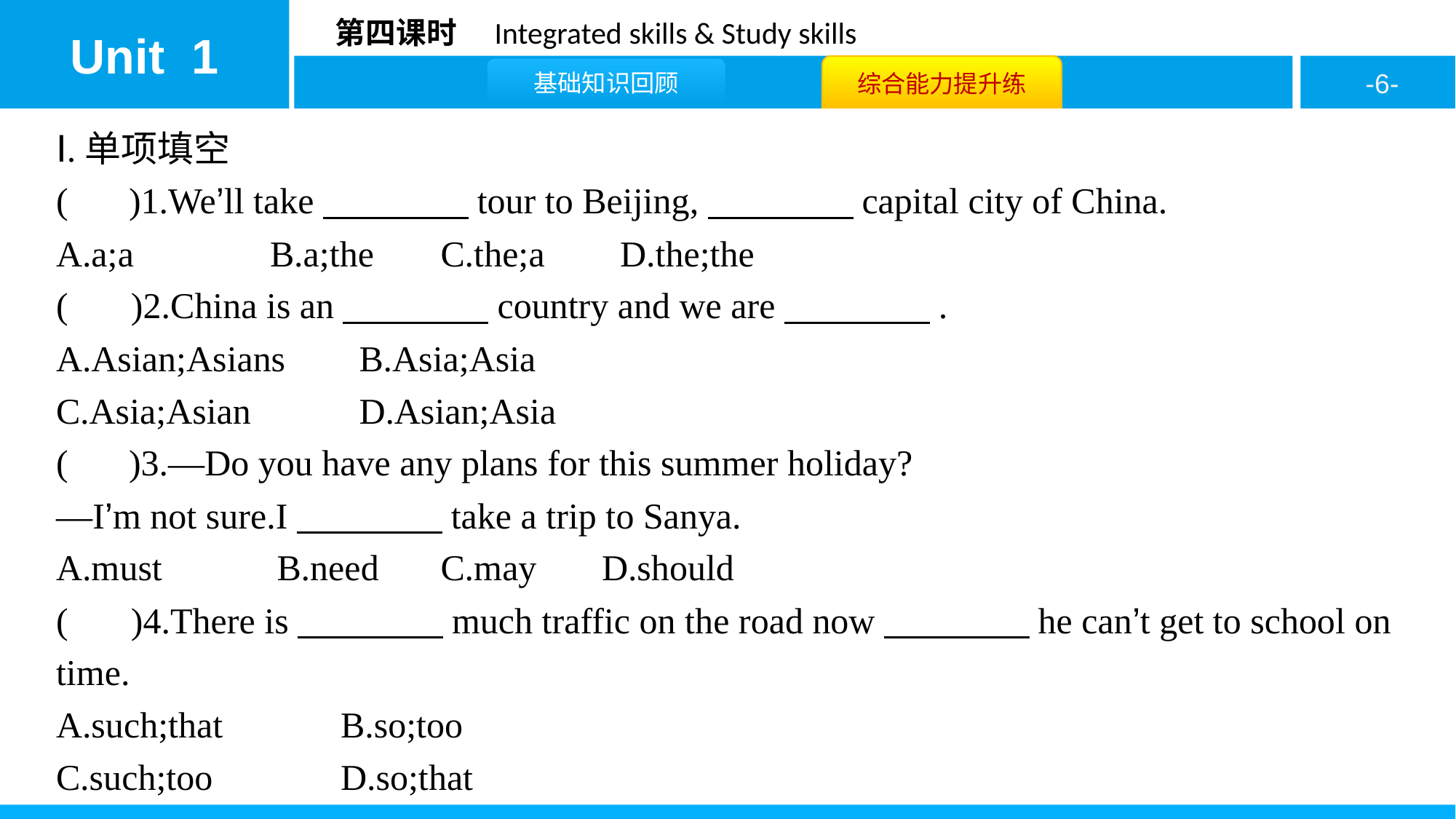

Ⅰ.单项填空
(  B  )1.We’ll take　　　　tour to Beijing,　　　　capital city of China.
A.a;a	          B.a;the	C.the;a	  D.the;the
(  A  )2.China is an　　　　country and we are　　　　.
A.Asian;Asians	B.Asia;Asia
C.Asia;Asian		D.Asian;Asia
(  C  )3.—Do you have any plans for this summer holiday?
—I’m not sure.I　　　　take a trip to Sanya.
A.must		B.need	C.may	D.should
(  D  )4.There is　　　　much traffic on the road now　　　　he can’t get to school on time.
A.such;that	       B.so;too
C.such;too	       D.so;that